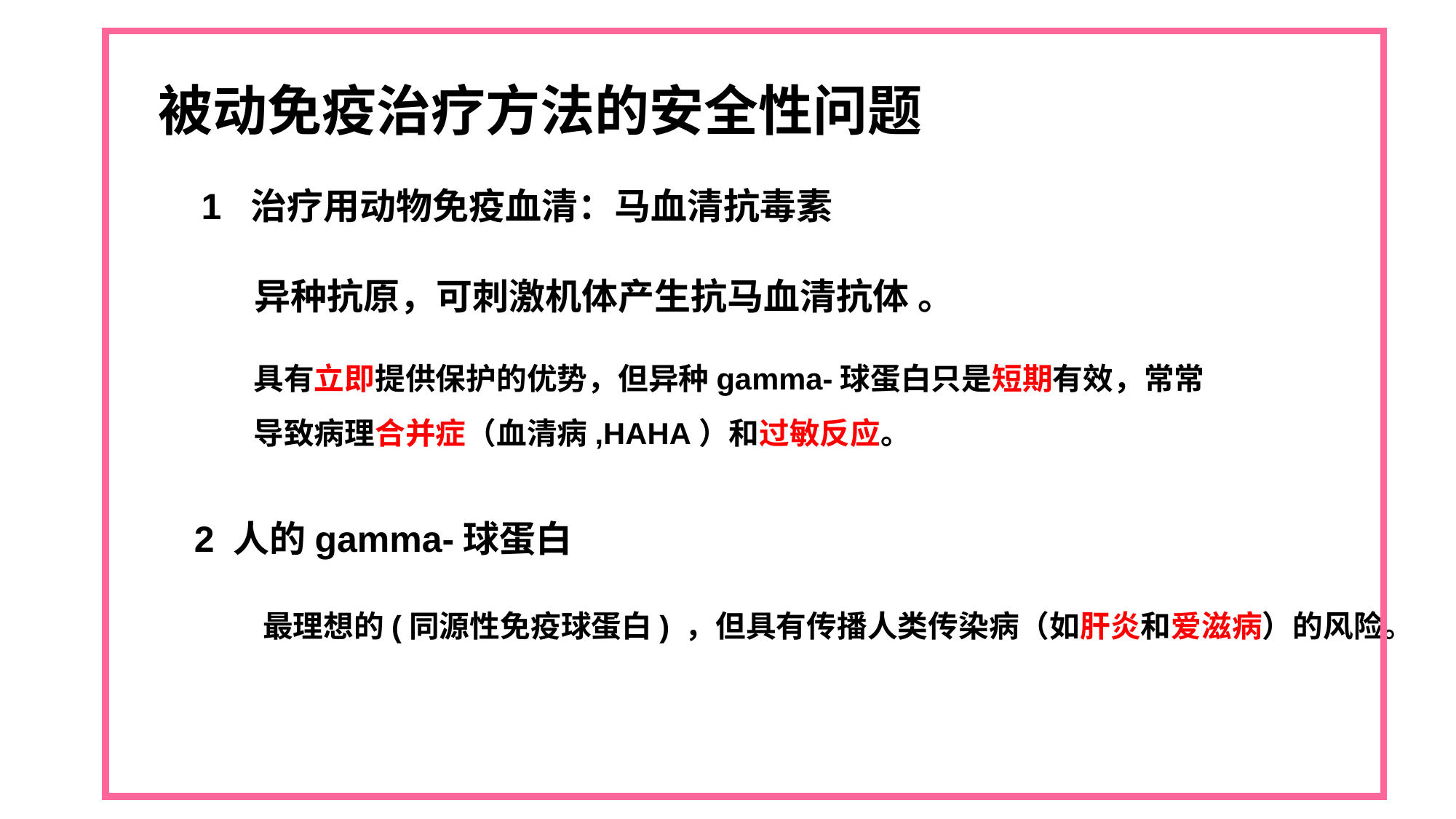

被动免疫治疗方法的安全性问题
1  治疗用动物免疫血清：马血清抗毒素
异种抗原，可刺激机体产生抗马血清抗体 。
具有立即提供保护的优势，但异种gamma-球蛋白只是短期有效，常常导致病理合并症（血清病,HAHA）和过敏反应。
2 人的gamma-球蛋白
最理想的(同源性免疫球蛋白) ，但具有传播人类传染病（如肝炎和爱滋病）的风险。